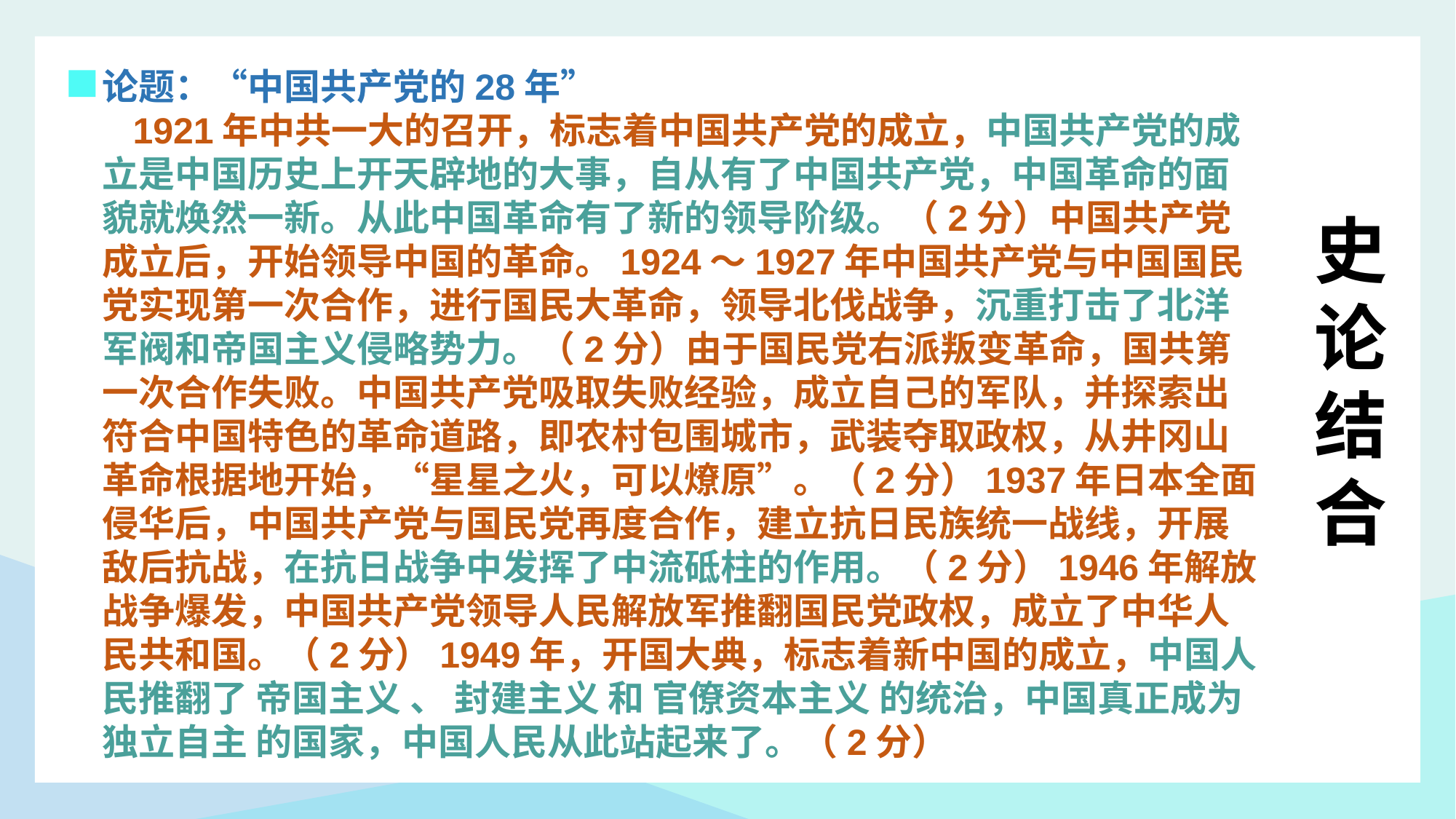

论题：“中国共产党的28年”   1921年中共一大的召开，标志着中国共产党的成立，中国共产党的成立是中国历史上开天辟地的大事，自从有了中国共产党，中国革命的面貌就焕然一新。从此中国革命有了新的领导阶级。（2分）中国共产党成立后，开始领导中国的革命。1924～1927年中国共产党与中国国民党实现第一次合作，进行国民大革命，领导北伐战争，沉重打击了北洋军阀和帝国主义侵略势力。（2分）由于国民党右派叛变革命，国共第一次合作失败。中国共产党吸取失败经验，成立自己的军队，并探索出符合中国特色的革命道路，即农村包围城市，武装夺取政权，从井冈山革命根据地开始，“星星之火，可以燎原”。（2分）1937年日本全面侵华后，中国共产党与国民党再度合作，建立抗日民族统一战线，开展敌后抗战，在抗日战争中发挥了中流砥柱的作用。（2分）1946年解放战争爆发，中国共产党领导人民解放军推翻国民党政权，成立了中华人民共和国。（2分）1949年，开国大典，标志着新中国的成立，中国人民推翻了 帝国主义 、 封建主义 和 官僚资本主义 的统治，中国真正成为 独立自主 的国家，中国人民从此站起来了。（2分）
史
论
结
合